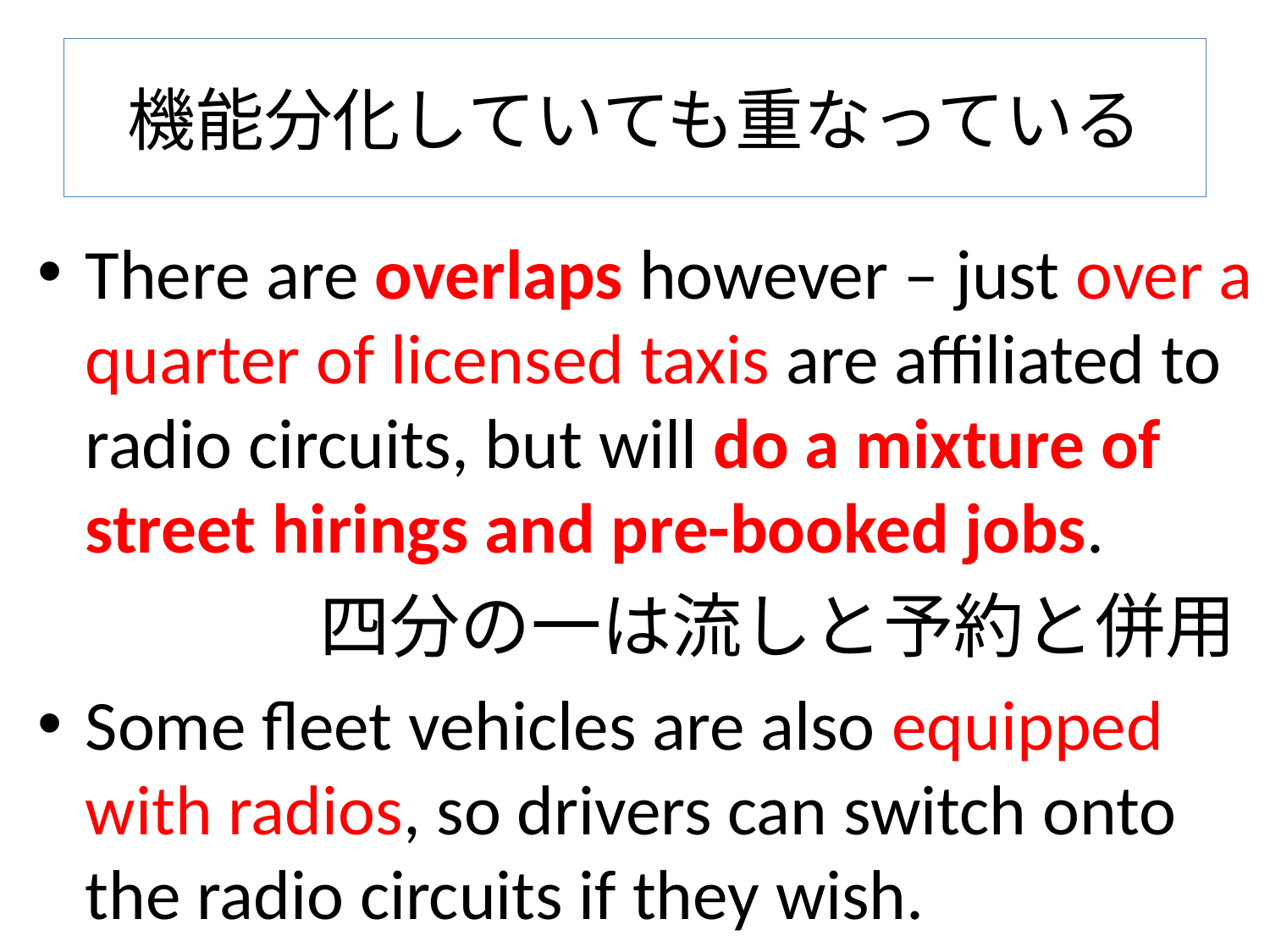

# 機能分化していても重なっている
There are overlaps however – just over a quarter of licensed taxis are affiliated to radio circuits, but will do a mixture of street hirings and pre-booked jobs.
　　　　四分の一は流しと予約と併用
Some fleet vehicles are also equipped with radios, so drivers can switch onto the radio circuits if they wish.